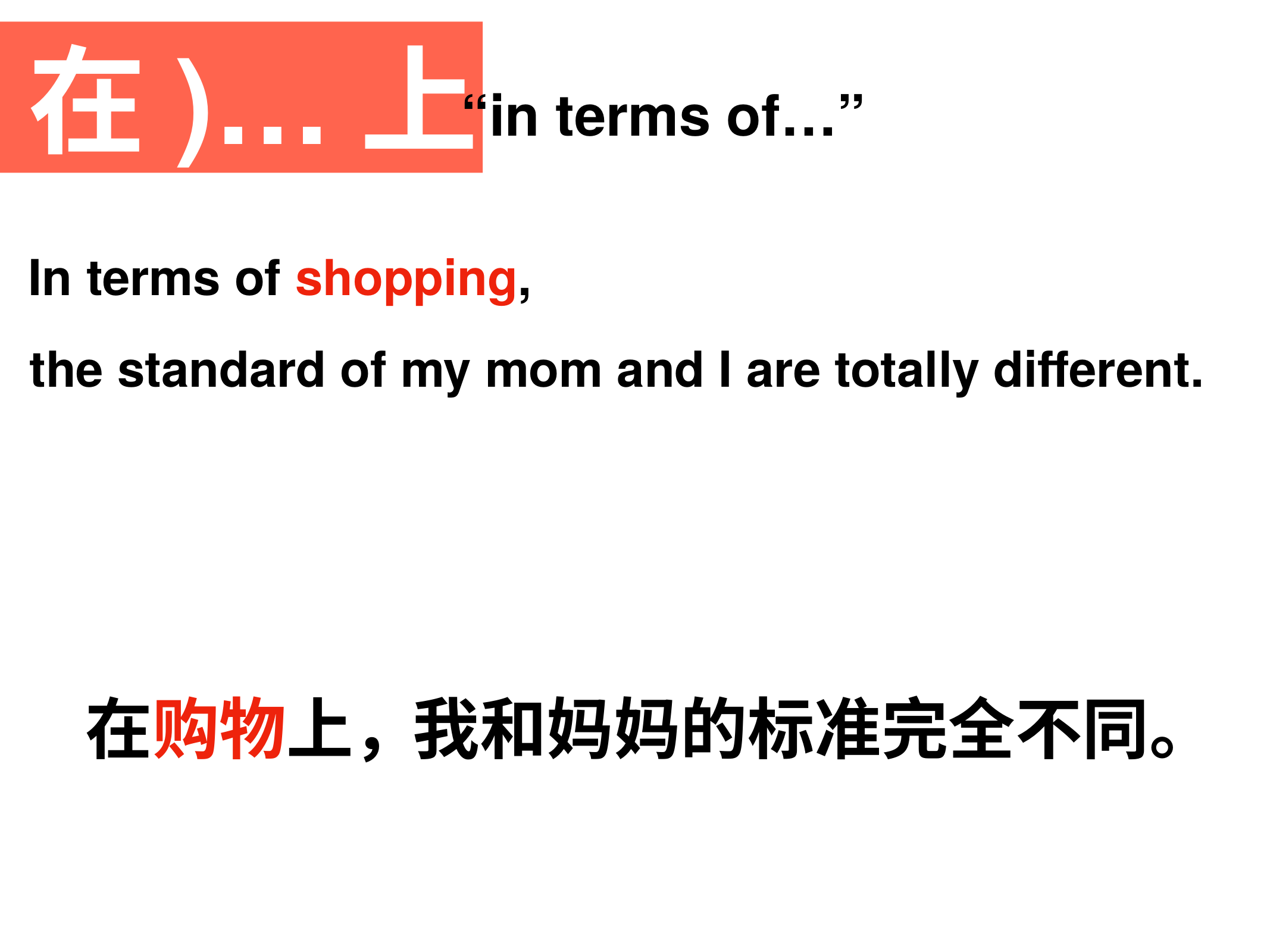

(在)…上
“in terms of…”
In terms of shopping,
the standard of my mom and I are totally different.
在购物上，
我和妈妈的标准完全不同。